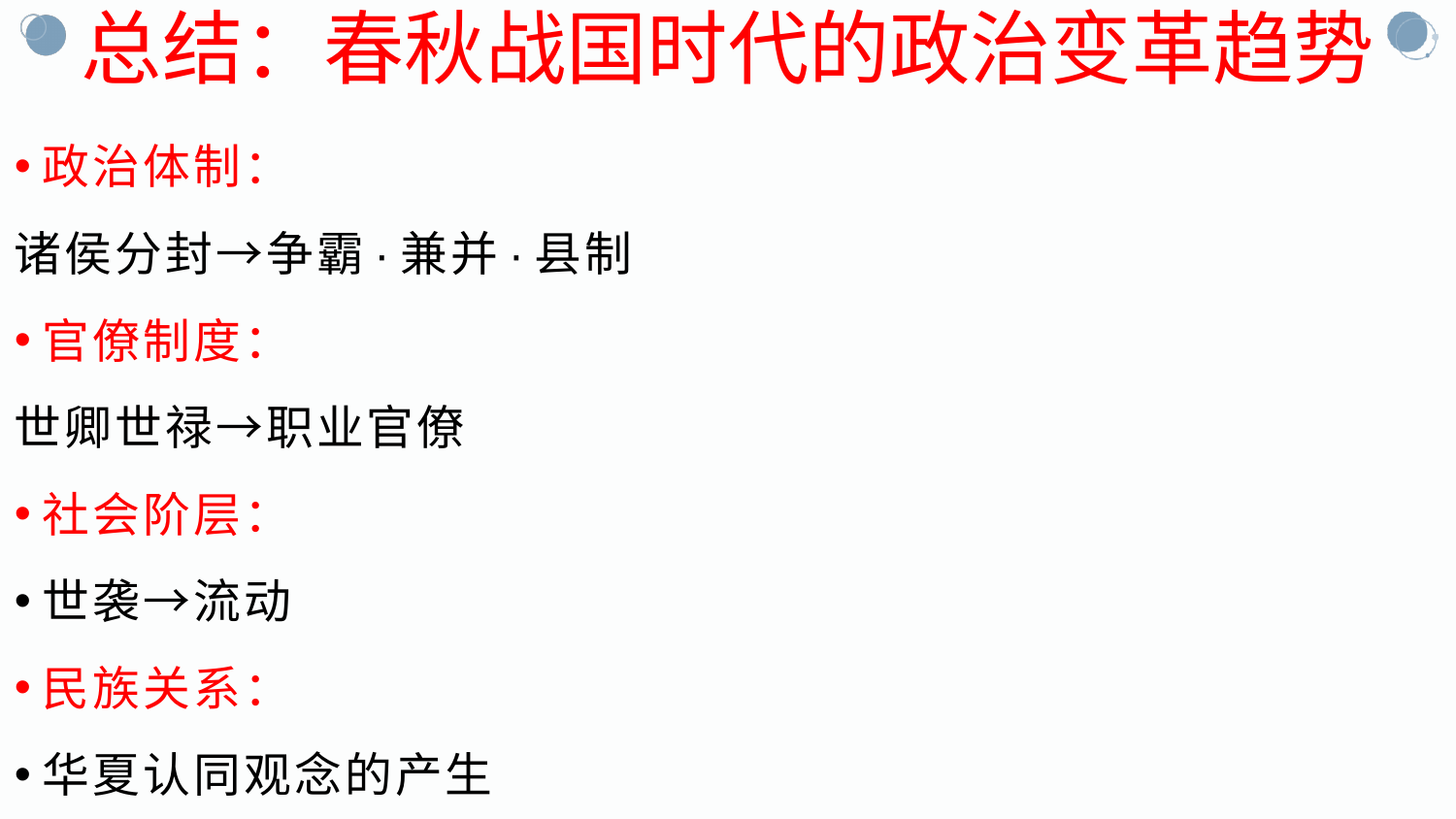

总结：春秋战国时代的政治变革趋势
政治体制：
诸侯分封→争霸·兼并·县制
官僚制度：
世卿世禄→职业官僚
社会阶层：
世袭→流动
民族关系：
华夏认同观念的产生